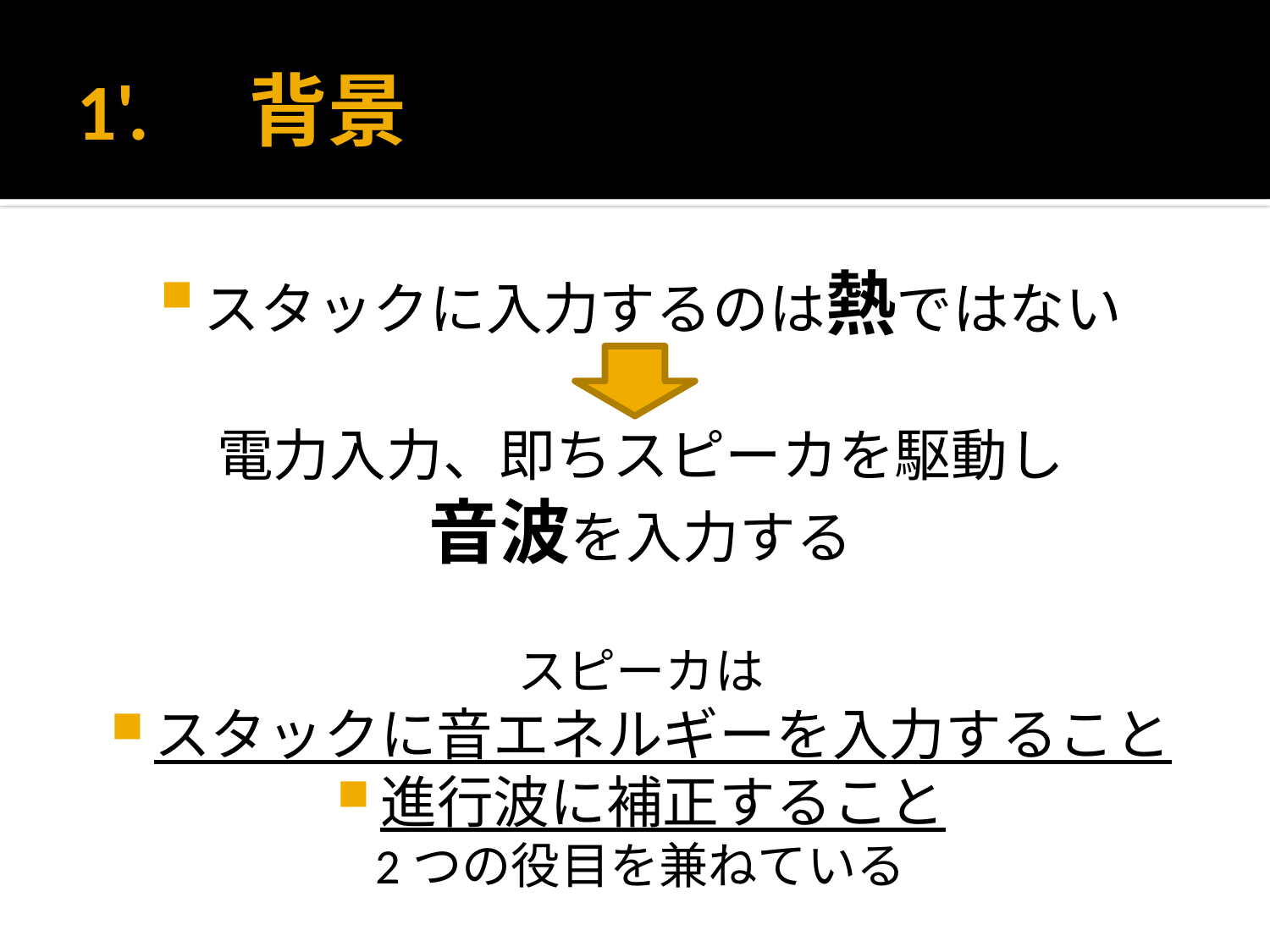

# 1'.　背景
スタックに入力するのは熱ではない

電力入力、即ちスピーカを駆動し
音波を入力する

スピーカは
スタックに音エネルギーを入力すること
進行波に補正すること
2つの役目を兼ねている